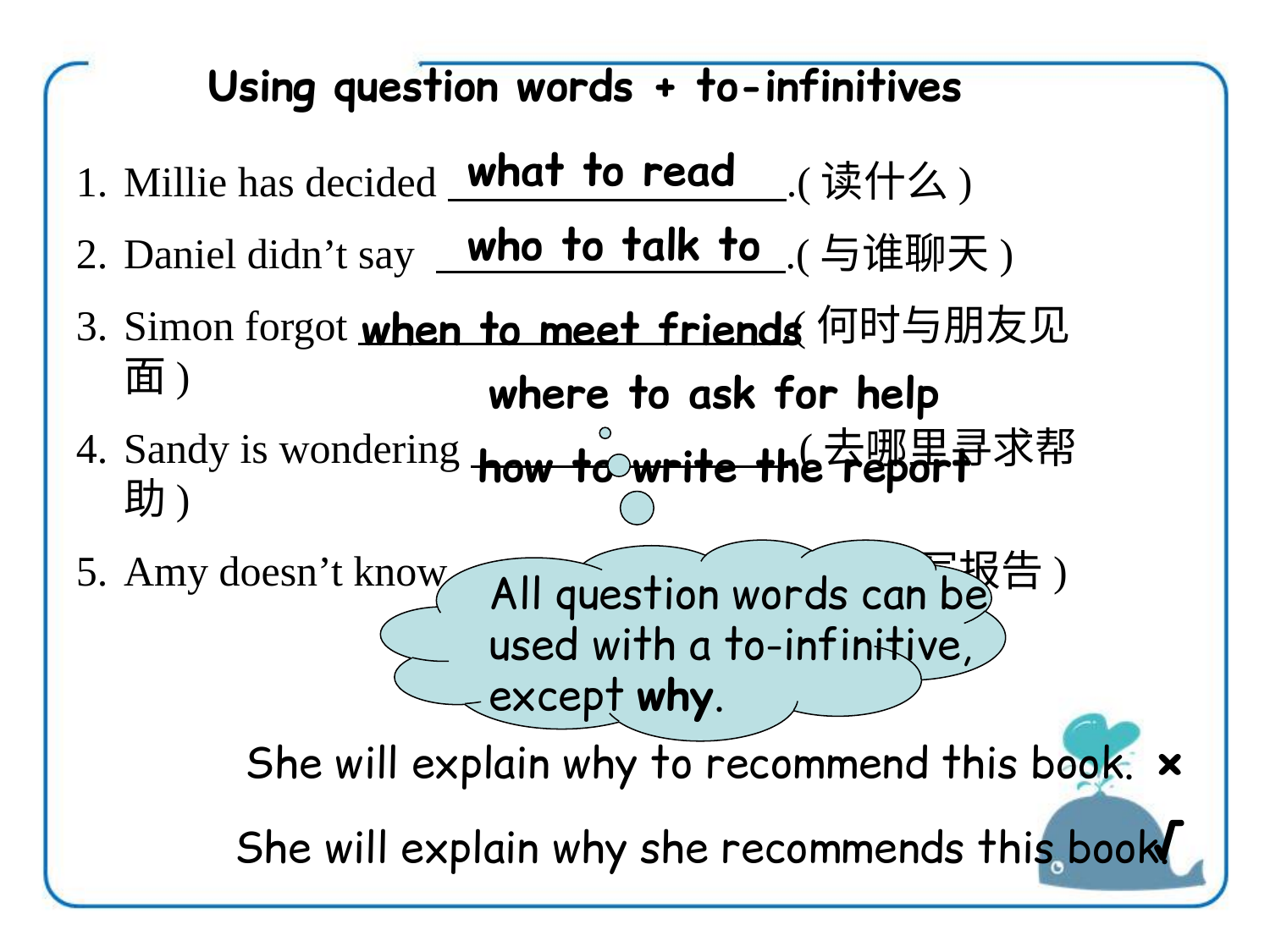

Using question words + to-infinitives
what to read
Millie has decided                                 .(读什么)
Daniel didn’t say                                   .(与谁聊天)
Simon forgot                                         .(何时与朋友见面)
Sandy is wondering                               .(去哪里寻求帮助)
Amy doesn’t know                                 .(如何写报告)
who to talk to
when to meet friends
where to ask for help
how to write the report

All question words can be used with a to-infinitive, except why.
She will explain why to recommend this book.
×
√
She will explain why she recommends this book.